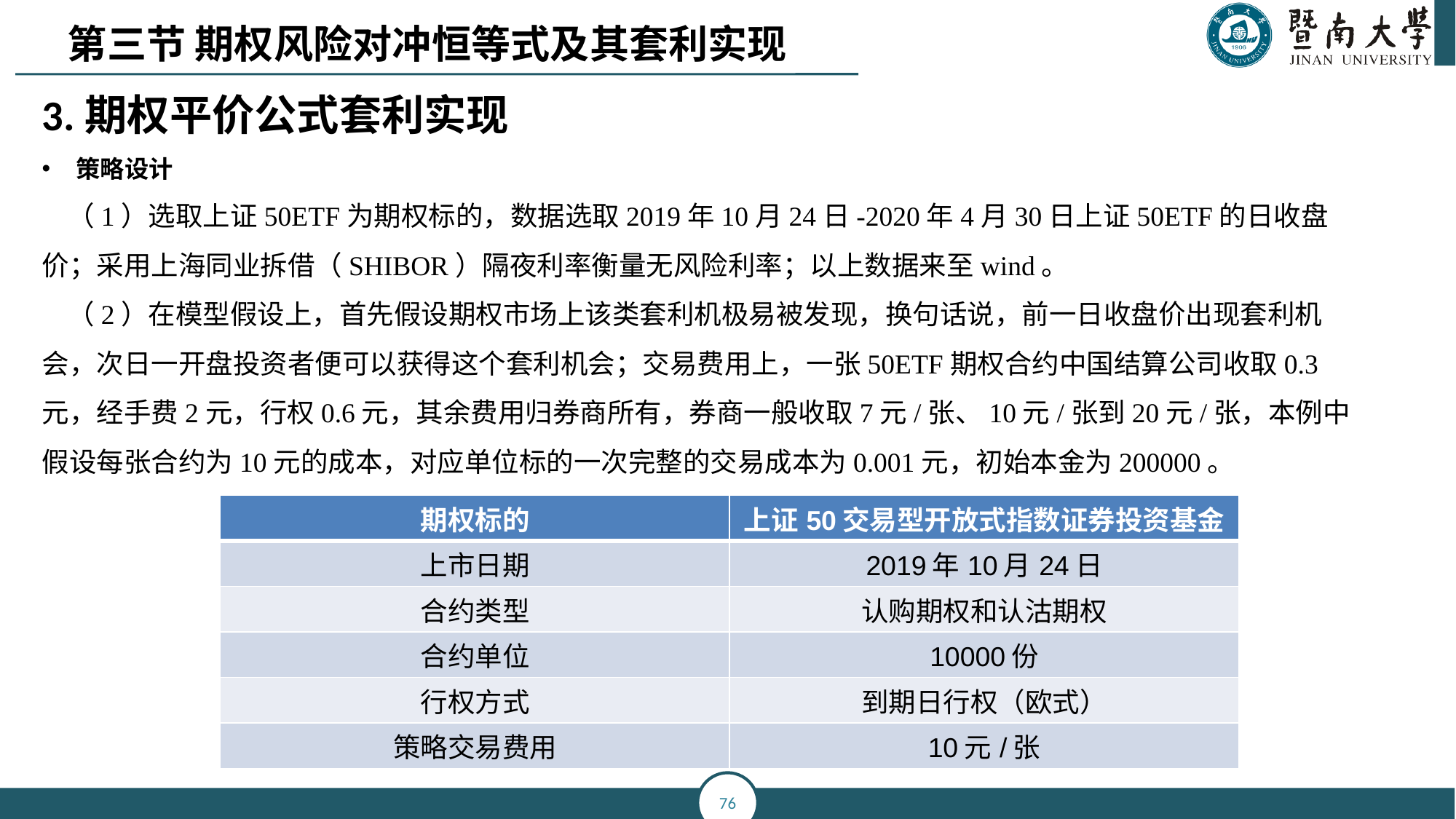

第三节 期权风险对冲恒等式及其套利实现
3.期权平价公式套利实现
策略设计
   （1）选取上证50ETF为期权标的，数据选取2019年10月24日-2020年4月30日上证50ETF的日收盘价；采用上海同业拆借（SHIBOR）隔夜利率衡量无风险利率；以上数据来至wind。
   （2）在模型假设上，首先假设期权市场上该类套利机极易被发现，换句话说，前一日收盘价出现套利机会，次日一开盘投资者便可以获得这个套利机会；交易费用上，一张50ETF期权合约中国结算公司收取0.3元，经手费2元，行权0.6元，其余费用归券商所有，券商一般收取7元/张、10元/张到20元/张，本例中假设每张合约为10元的成本，对应单位标的一次完整的交易成本为0.001元，初始本金为200000。
| 期权标的 | 上证50交易型开放式指数证券投资基金 |
| --- | --- |
| 上市日期 | 2019年10月24日 |
| 合约类型 | 认购期权和认沽期权 |
| 合约单位 | 10000份 |
| 行权方式 | 到期日行权（欧式） |
| 策略交易费用 | 10元/张 |